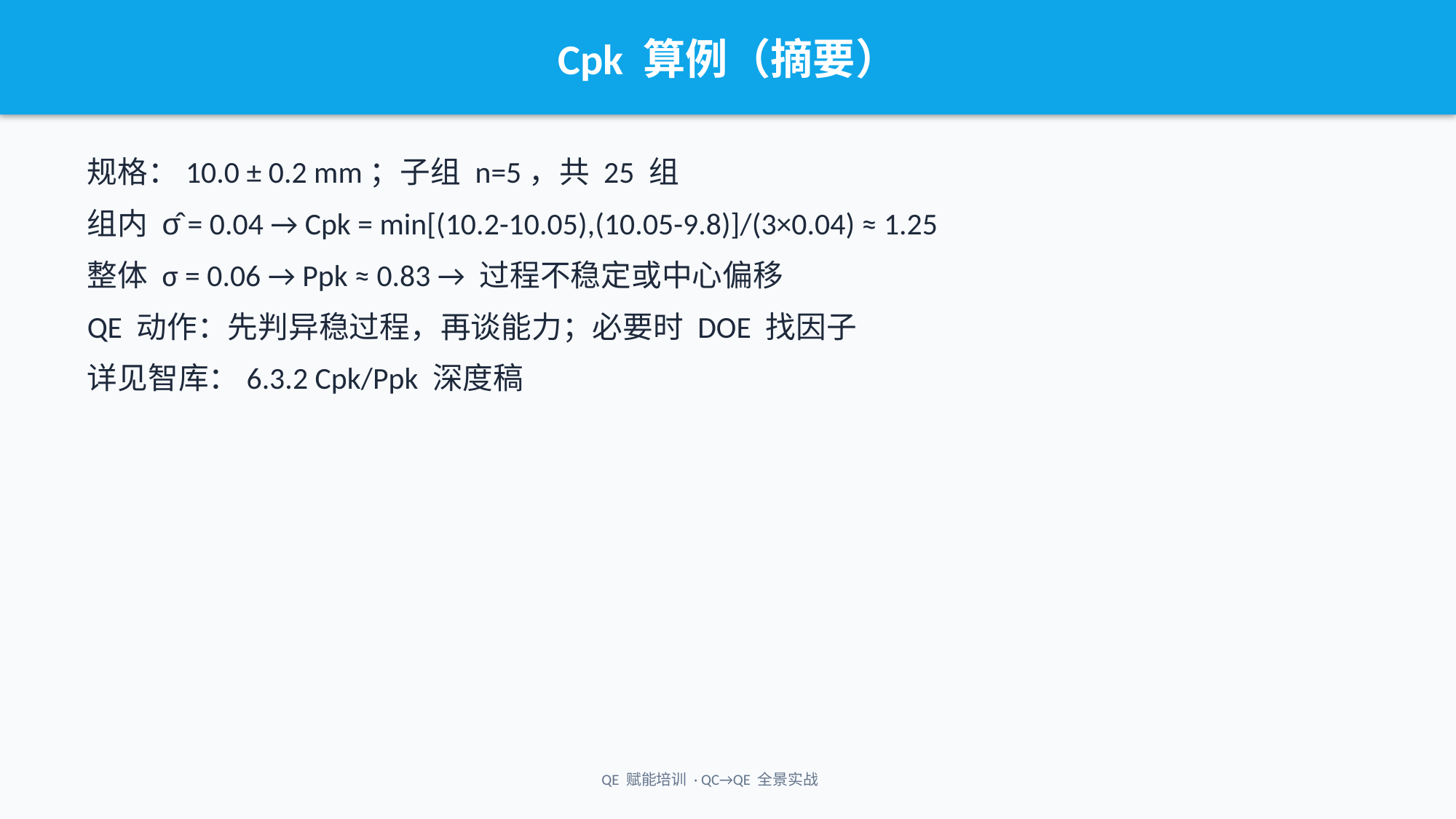

Cpk 算例（摘要）
规格：10.0 ± 0.2 mm；子组 n=5，共 25 组
组内 σ̂ = 0.04 → Cpk = min[(10.2-10.05),(10.05-9.8)]/(3×0.04) ≈ 1.25
整体 σ = 0.06 → Ppk ≈ 0.83 → 过程不稳定或中心偏移
QE 动作：先判异稳过程，再谈能力；必要时 DOE 找因子
详见智库：6.3.2 Cpk/Ppk 深度稿
QE 赋能培训 · QC→QE 全景实战